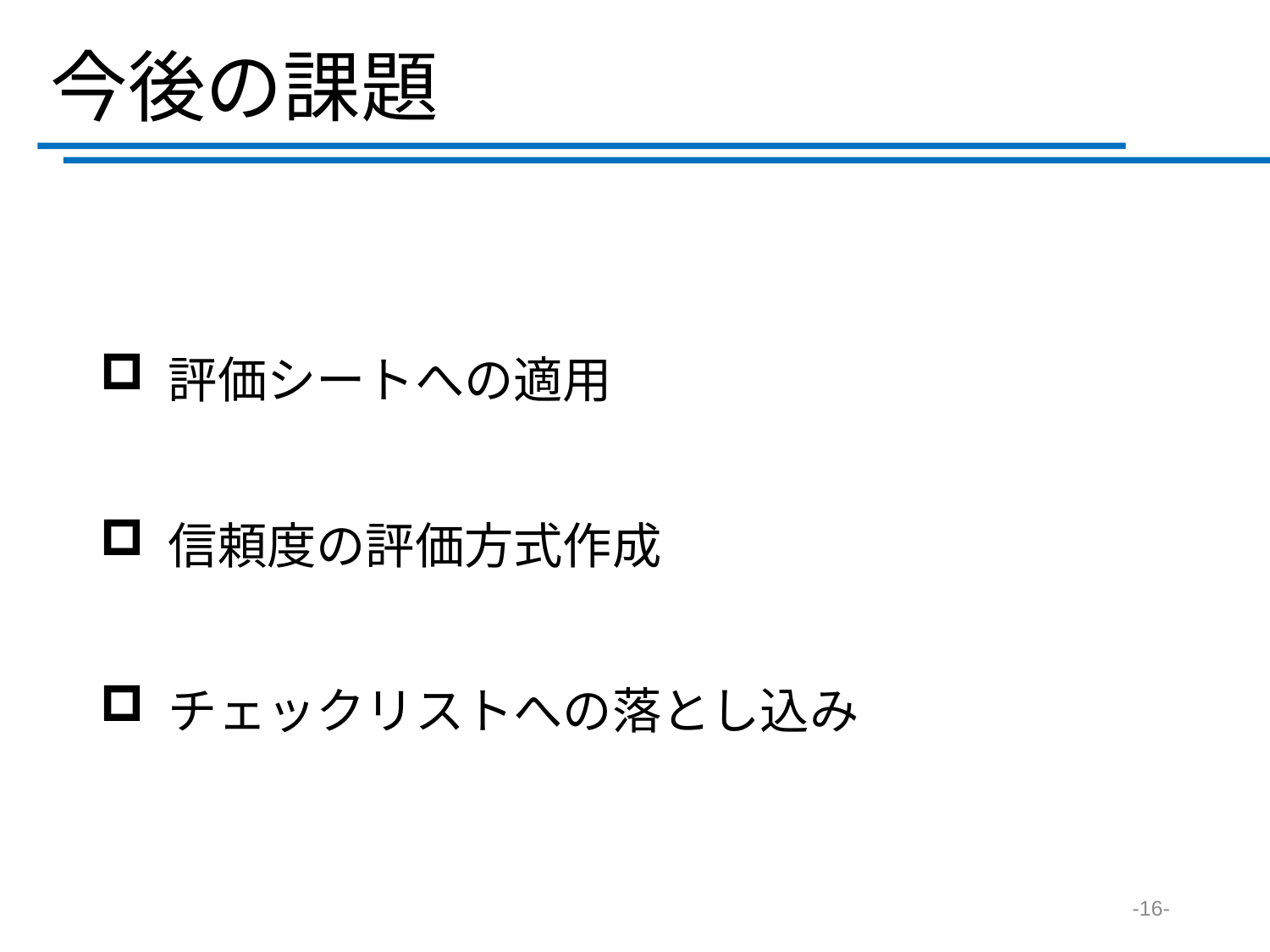

# 今後の課題
 評価シートへの適用
 信頼度の評価方式作成
 チェックリストへの落とし込み
-16-